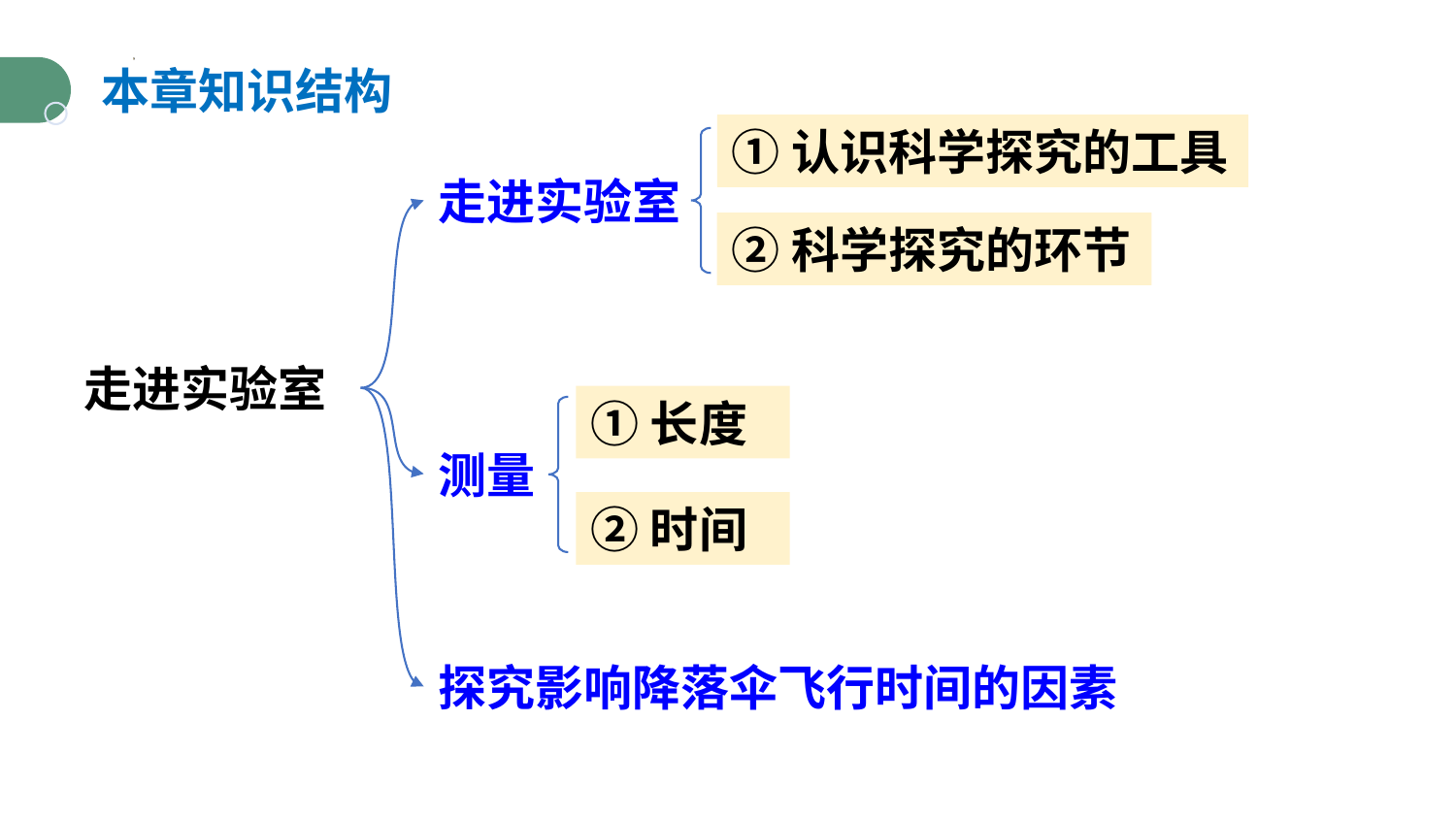

本章知识结构
①认识科学探究的工具

走进实验室
②科学探究的环节
走进实验室
①长度

测量
②时间
探究影响降落伞飞行时间的因素